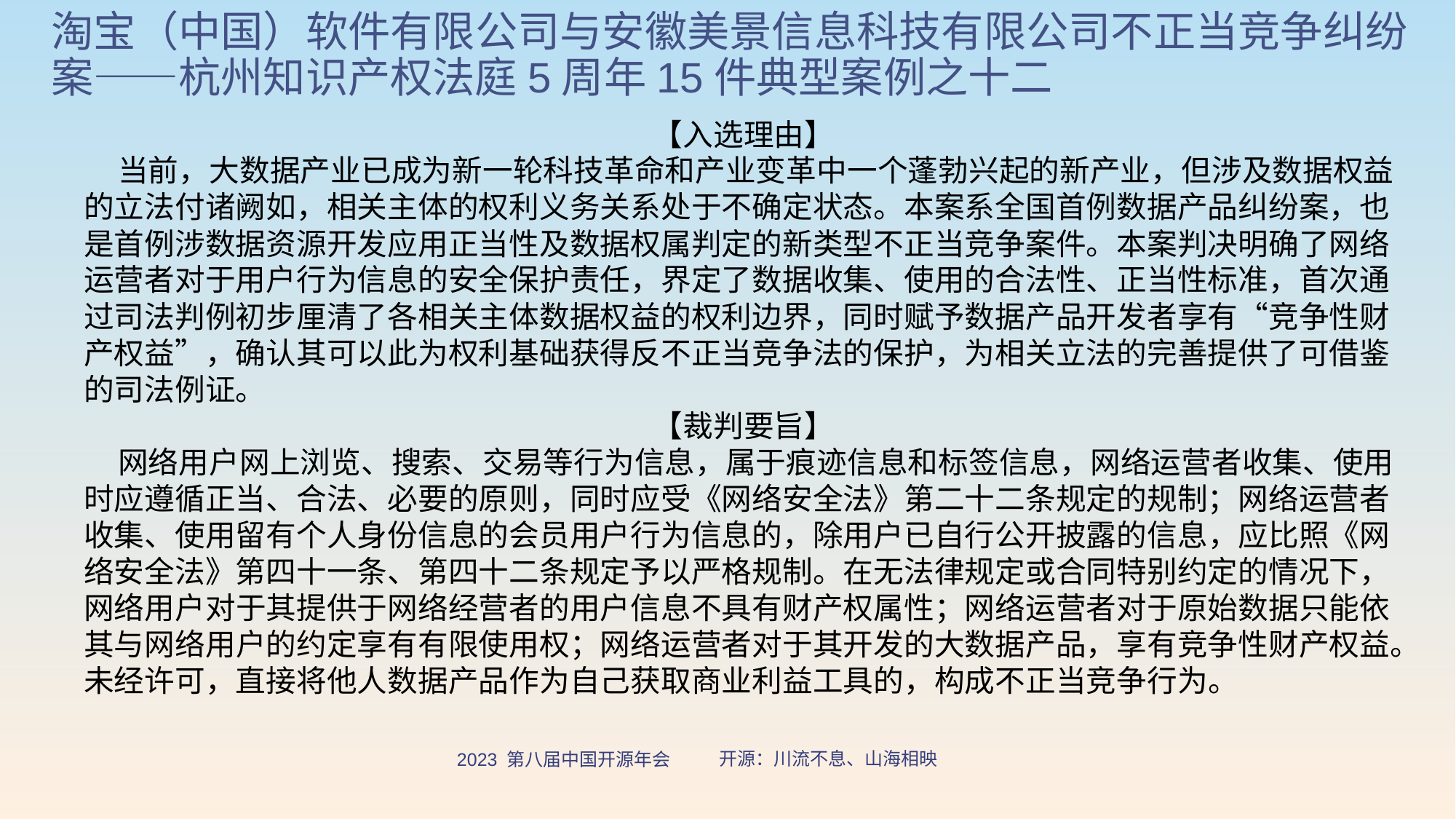

# 淘宝（中国）软件有限公司与安徽美景信息科技有限公司不正当竞争纠纷案——杭州知识产权法庭5周年15件典型案例之十二
【入选理由】
    当前，大数据产业已成为新一轮科技革命和产业变革中一个蓬勃兴起的新产业，但涉及数据权益的立法付诸阙如，相关主体的权利义务关系处于不确定状态。本案系全国首例数据产品纠纷案，也是首例涉数据资源开发应用正当性及数据权属判定的新类型不正当竞争案件。本案判决明确了网络运营者对于用户行为信息的安全保护责任，界定了数据收集、使用的合法性、正当性标准，首次通过司法判例初步厘清了各相关主体数据权益的权利边界，同时赋予数据产品开发者享有“竞争性财产权益”，确认其可以此为权利基础获得反不正当竞争法的保护，为相关立法的完善提供了可借鉴的司法例证。
【裁判要旨】
    网络用户网上浏览、搜索、交易等行为信息，属于痕迹信息和标签信息，网络运营者收集、使用时应遵循正当、合法、必要的原则，同时应受《网络安全法》第二十二条规定的规制；网络运营者收集、使用留有个人身份信息的会员用户行为信息的，除用户已自行公开披露的信息，应比照《网络安全法》第四十一条、第四十二条规定予以严格规制。在无法律规定或合同特别约定的情况下，网络用户对于其提供于网络经营者的用户信息不具有财产权属性；网络运营者对于原始数据只能依其与网络用户的约定享有有限使用权；网络运营者对于其开发的大数据产品，享有竞争性财产权益。未经许可，直接将他人数据产品作为自己获取商业利益工具的，构成不正当竞争行为。